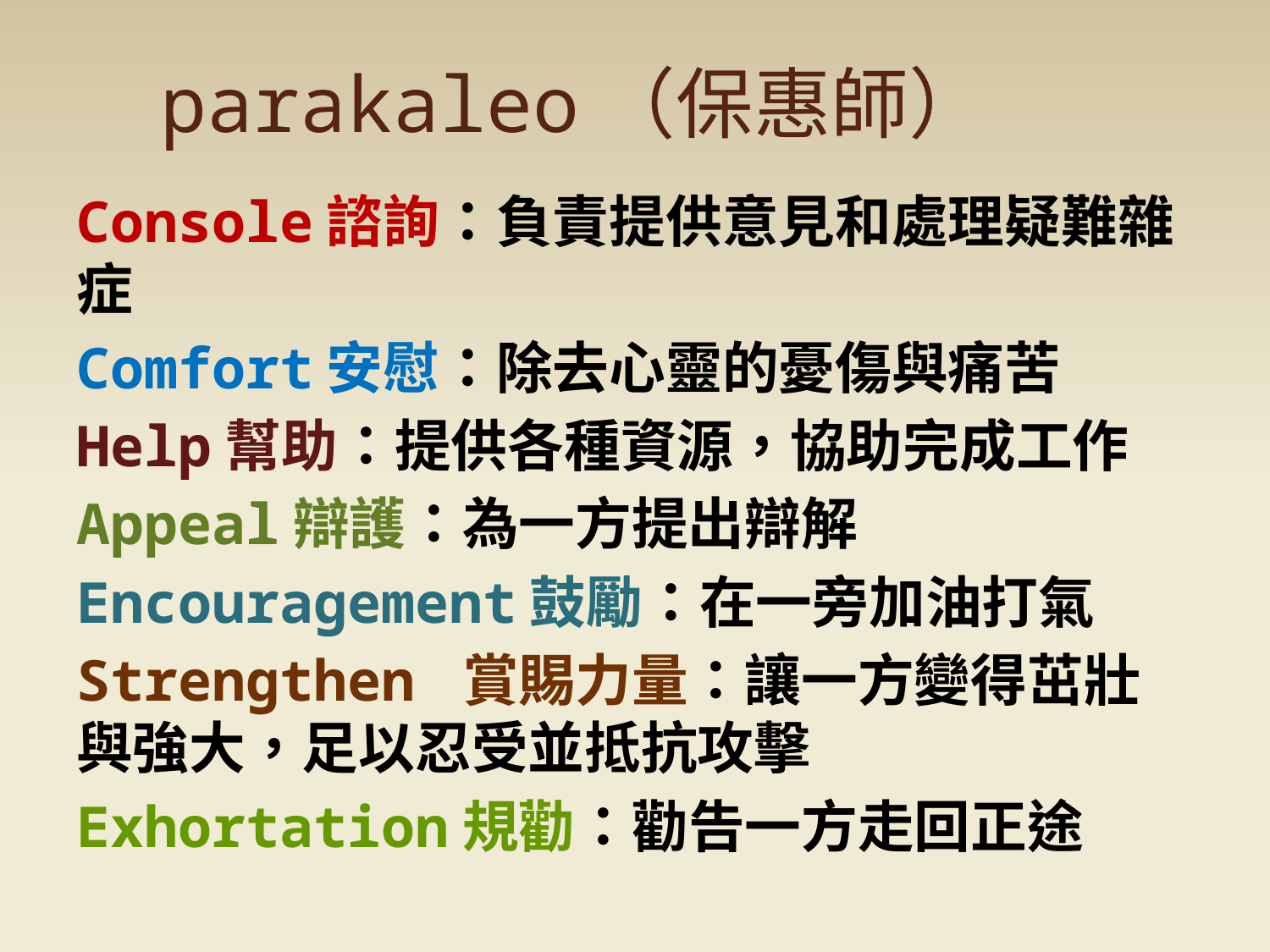

# parakaleo（保惠師）
Console諮詢：負責提供意見和處理疑難雜症
Comfort安慰：除去心靈的憂傷與痛苦
Help幫助：提供各種資源，協助完成工作
Appeal辯護：為一方提出辯解
Encouragement鼓勵：在一旁加油打氣
Strengthen 賞賜力量：讓一方變得茁壯與強大，足以忍受並抵抗攻擊
Exhortation規勸：勸告一方走回正途